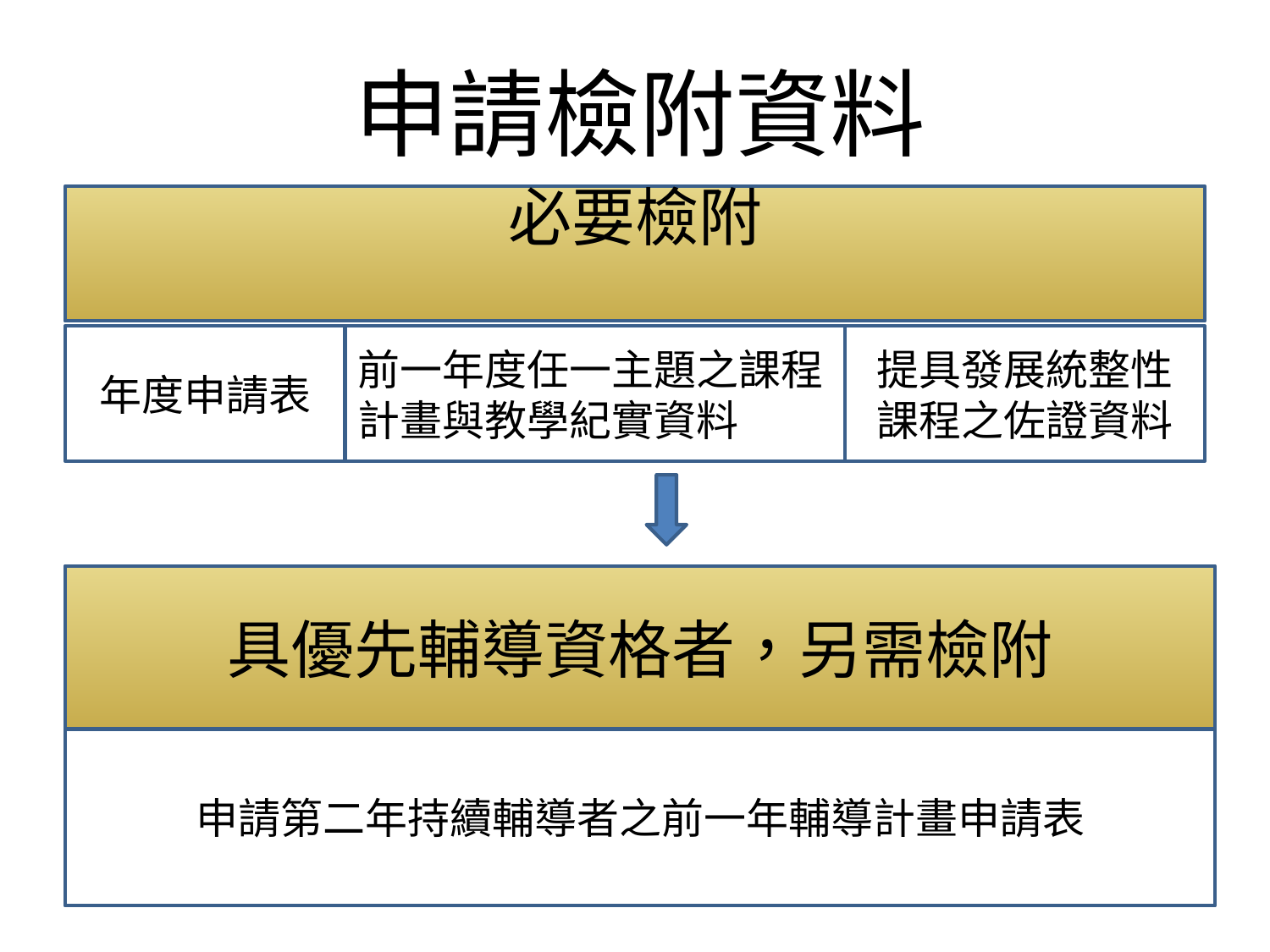

# 申請檢附資料
必要檢附

年度申請表
前一年度任一主題之課程計畫與教學紀實資料
提具發展統整性課程之佐證資料

具優先輔導資格者，另需檢附
申請第二年持續輔導者之前一年輔導計畫申請表